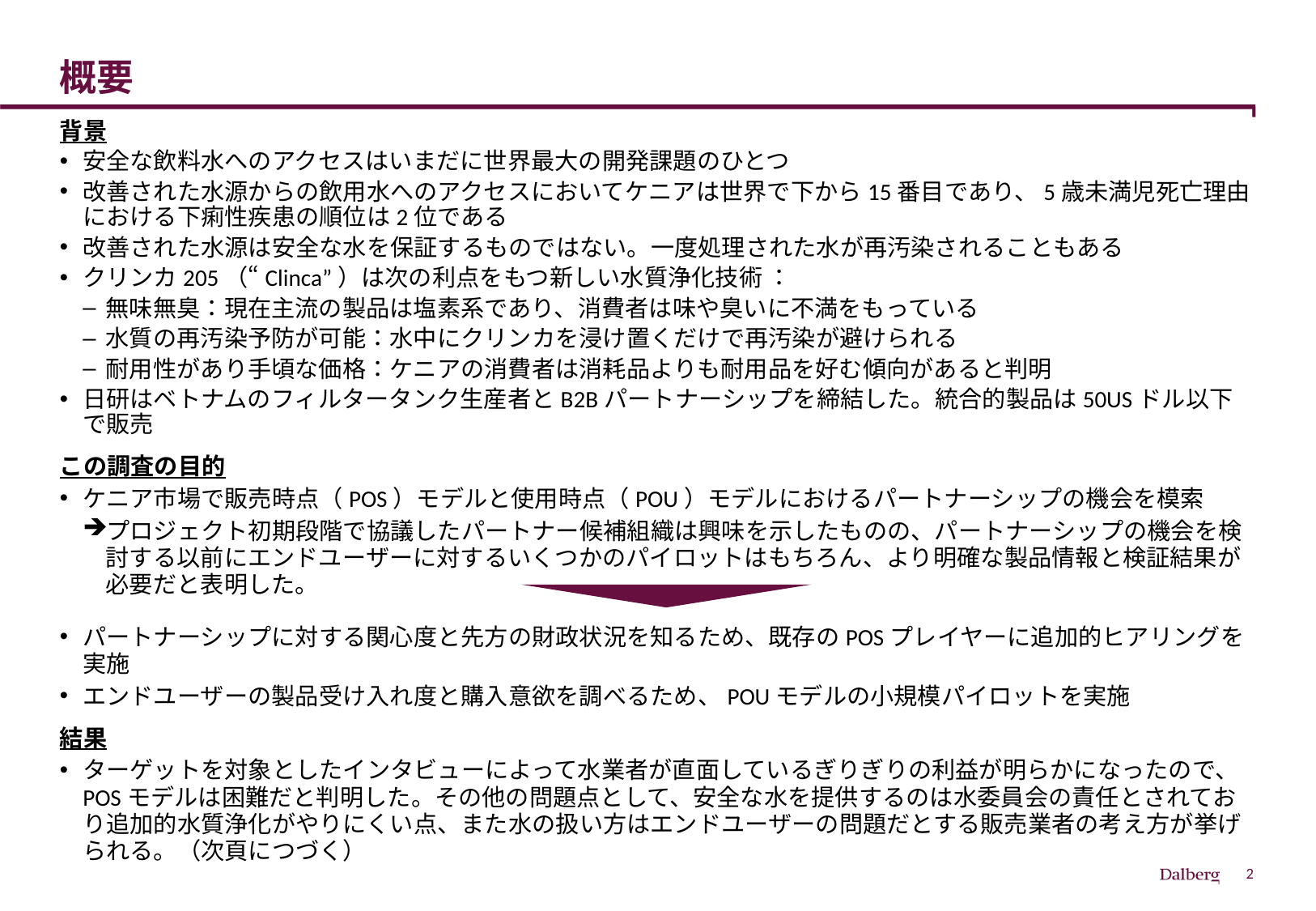

# 概要
背景
安全な飲料水へのアクセスはいまだに世界最大の開発課題のひとつ
改善された水源からの飲用水へのアクセスにおいてケニアは世界で下から15番目であり、5歳未満児死亡理由における下痢性疾患の順位は2位である
改善された水源は安全な水を保証するものではない。一度処理された水が再汚染されることもある
クリンカ205（“Clinca”）は次の利点をもつ新しい水質浄化技術 ：
無味無臭：現在主流の製品は塩素系であり、消費者は味や臭いに不満をもっている
水質の再汚染予防が可能：水中にクリンカを浸け置くだけで再汚染が避けられる
耐用性があり手頃な価格：ケニアの消費者は消耗品よりも耐用品を好む傾向があると判明
日研はベトナムのフィルタータンク生産者とB2Bパートナーシップを締結した。統合的製品は50USドル以下で販売
この調査の目的
ケニア市場で販売時点（POS）モデルと使用時点（POU）モデルにおけるパートナーシップの機会を模索
プロジェクト初期段階で協議したパートナー候補組織は興味を示したものの、パートナーシップの機会を検討する以前にエンドユーザーに対するいくつかのパイロットはもちろん、より明確な製品情報と検証結果が必要だと表明した。
パートナーシップに対する関心度と先方の財政状況を知るため、既存のPOSプレイヤーに追加的ヒアリングを実施
エンドユーザーの製品受け入れ度と購入意欲を調べるため、POUモデルの小規模パイロットを実施
結果
ターゲットを対象としたインタビューによって水業者が直面しているぎりぎりの利益が明らかになったので、POSモデルは困難だと判明した。その他の問題点として、安全な水を提供するのは水委員会の責任とされており追加的水質浄化がやりにくい点、また水の扱い方はエンドユーザーの問題だとする販売業者の考え方が挙げられる。（次頁につづく）